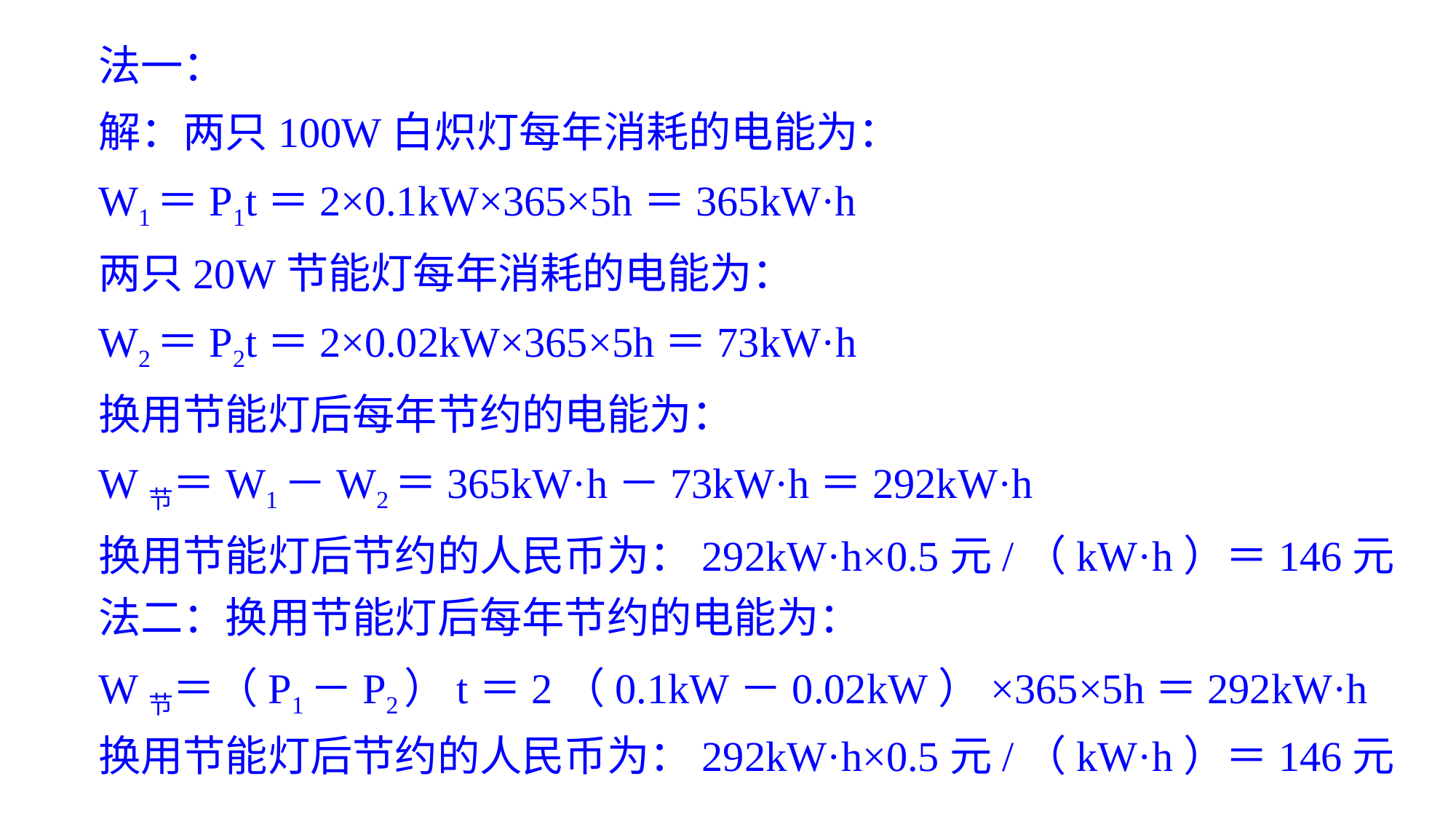

法一：
解：两只100W白炽灯每年消耗的电能为：
W1＝P1t＝2×0.1kW×365×5h＝365kW·h
两只20W节能灯每年消耗的电能为：
W2＝P2t＝2×0.02kW×365×5h＝73kW·h
换用节能灯后每年节约的电能为：
W节＝W1－W2＝365kW·h－73kW·h＝292kW·h
换用节能灯后节约的人民币为：292kW·h×0.5元/（kW·h）＝146元
法二：换用节能灯后每年节约的电能为：
W节＝（P1－P2）t＝2（0.1kW－0.02kW）×365×5h＝292kW·h
换用节能灯后节约的人民币为：292kW·h×0.5元/（kW·h）＝146元